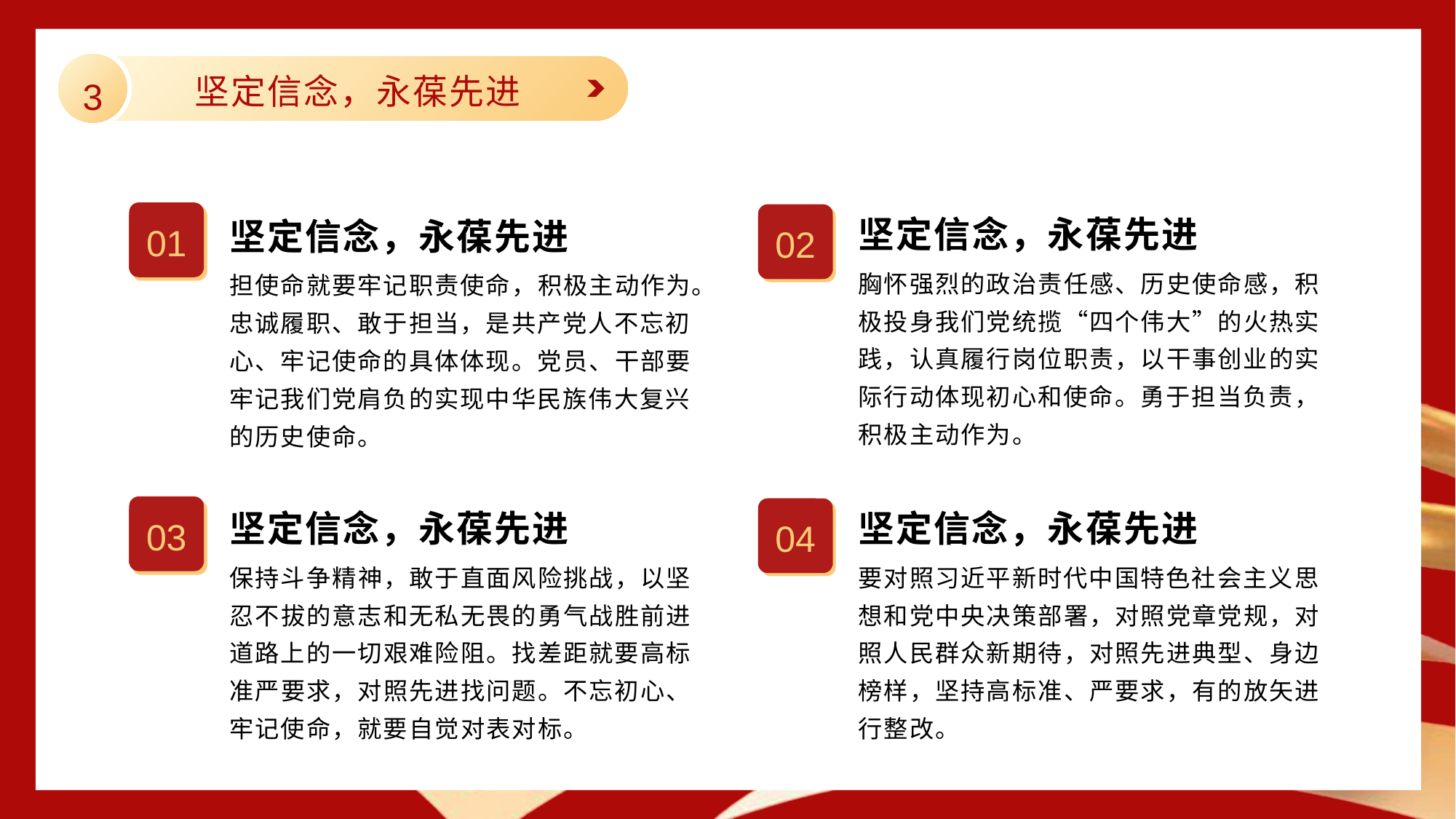

坚定信念，永葆先进
3

坚定信念，永葆先进
坚定信念，永葆先进

01

02
胸怀强烈的政治责任感、历史使命感，积极投身我们党统揽“四个伟大”的火热实践，认真履行岗位职责，以干事创业的实际行动体现初心和使命。勇于担当负责，积极主动作为。
担使命就要牢记职责使命，积极主动作为。忠诚履职、敢于担当，是共产党人不忘初心、牢记使命的具体体现。党员、干部要牢记我们党肩负的实现中华民族伟大复兴的历史使命。
坚定信念，永葆先进
坚定信念，永葆先进

03

04
保持斗争精神，敢于直面风险挑战，以坚忍不拔的意志和无私无畏的勇气战胜前进道路上的一切艰难险阻。找差距就要高标准严要求，对照先进找问题。不忘初心、牢记使命，就要自觉对表对标。
要对照习近平新时代中国特色社会主义思想和党中央决策部署，对照党章党规，对照人民群众新期待，对照先进典型、身边榜样，坚持高标准、严要求，有的放矢进行整改。